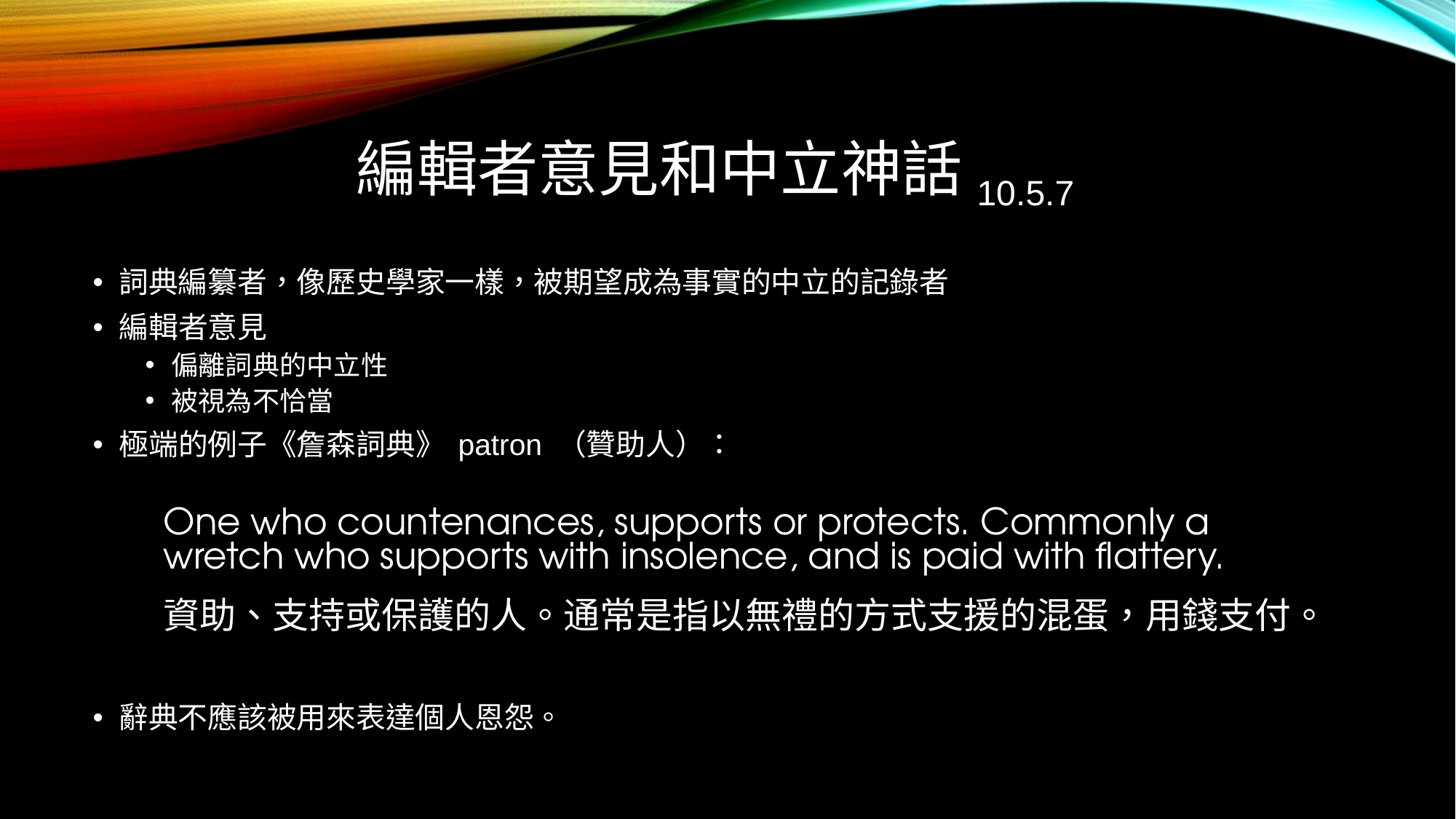

# 編輯者意見和中立神話10.5.7
詞典編纂者，像歷史學家一樣，被期望成為事實的中立的記錄者
編輯者意見
偏離詞典的中立性
被視為不恰當
極端的例子《詹森詞典》 patron （贊助人）：

辭典不應該被用來表達個人恩怨。

| One who countenances, supports or protects. Commonly a wretch who supports with insolence, and is paid with ﬂattery. |
| --- |
| 資助、支持或保護的人。通常是指以無禮的方式支援的混蛋，用錢支付。 |